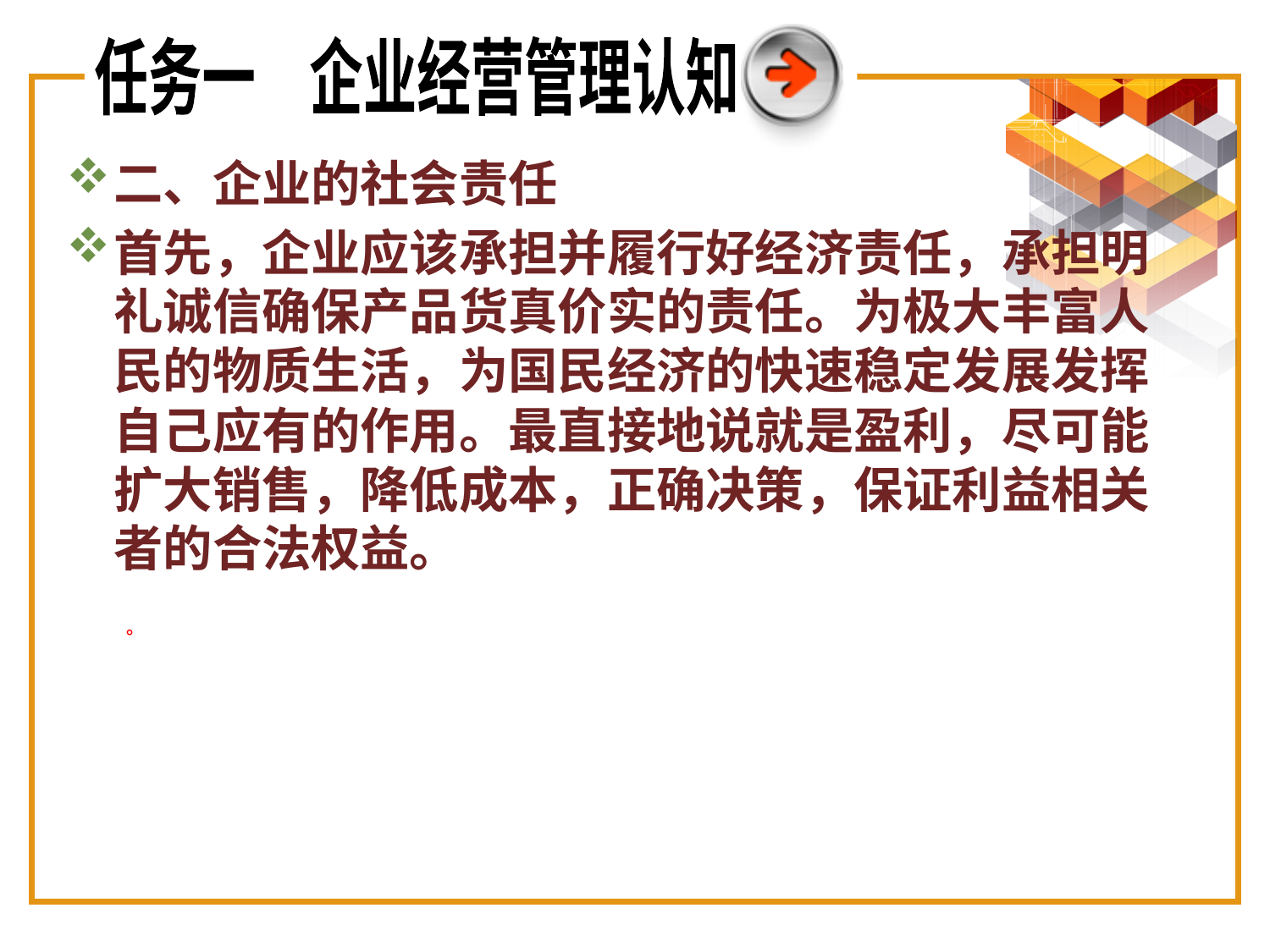

任务一　企业经营管理认知

二、企业的社会责任
首先，企业应该承担并履行好经济责任，承担明礼诚信确保产品货真价实的责任。为极大丰富人民的物质生活，为国民经济的快速稳定发展发挥自己应有的作用。最直接地说就是盈利，尽可能扩大销售，降低成本，正确决策，保证利益相关者的合法权益。
。